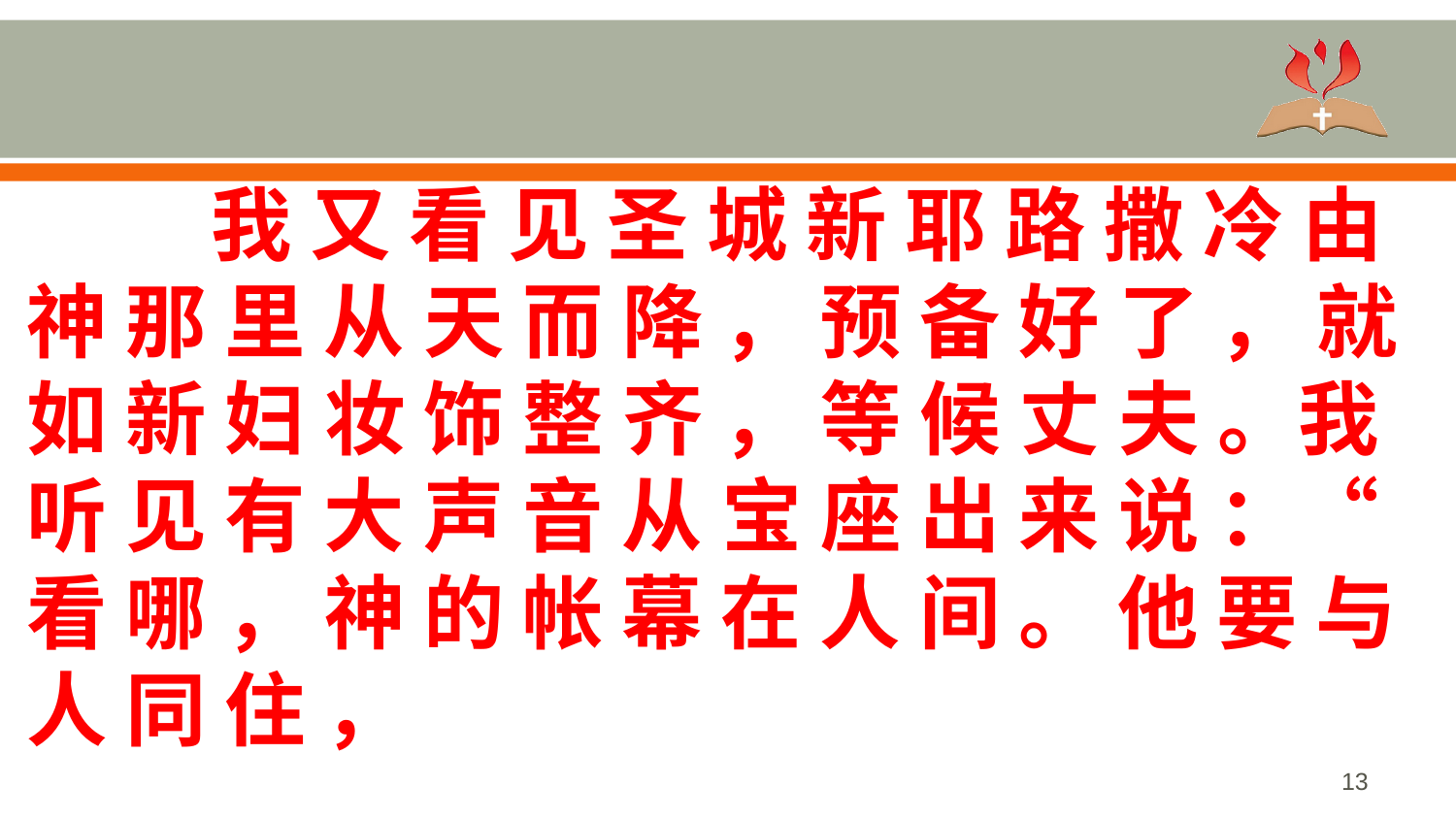

我 又 看 见 圣 城 新 耶 路 撒 冷 由 神 那 里 从 天 而 降 ， 预 备 好 了 ， 就 如 新 妇 妆 饰 整 齐 ， 等 候 丈 夫 。我 听 见 有 大 声 音 从 宝 座 出 来 说 ：“ 看 哪 ， 神 的 帐 幕 在 人 间 。 他 要 与 人 同 住 ，

13